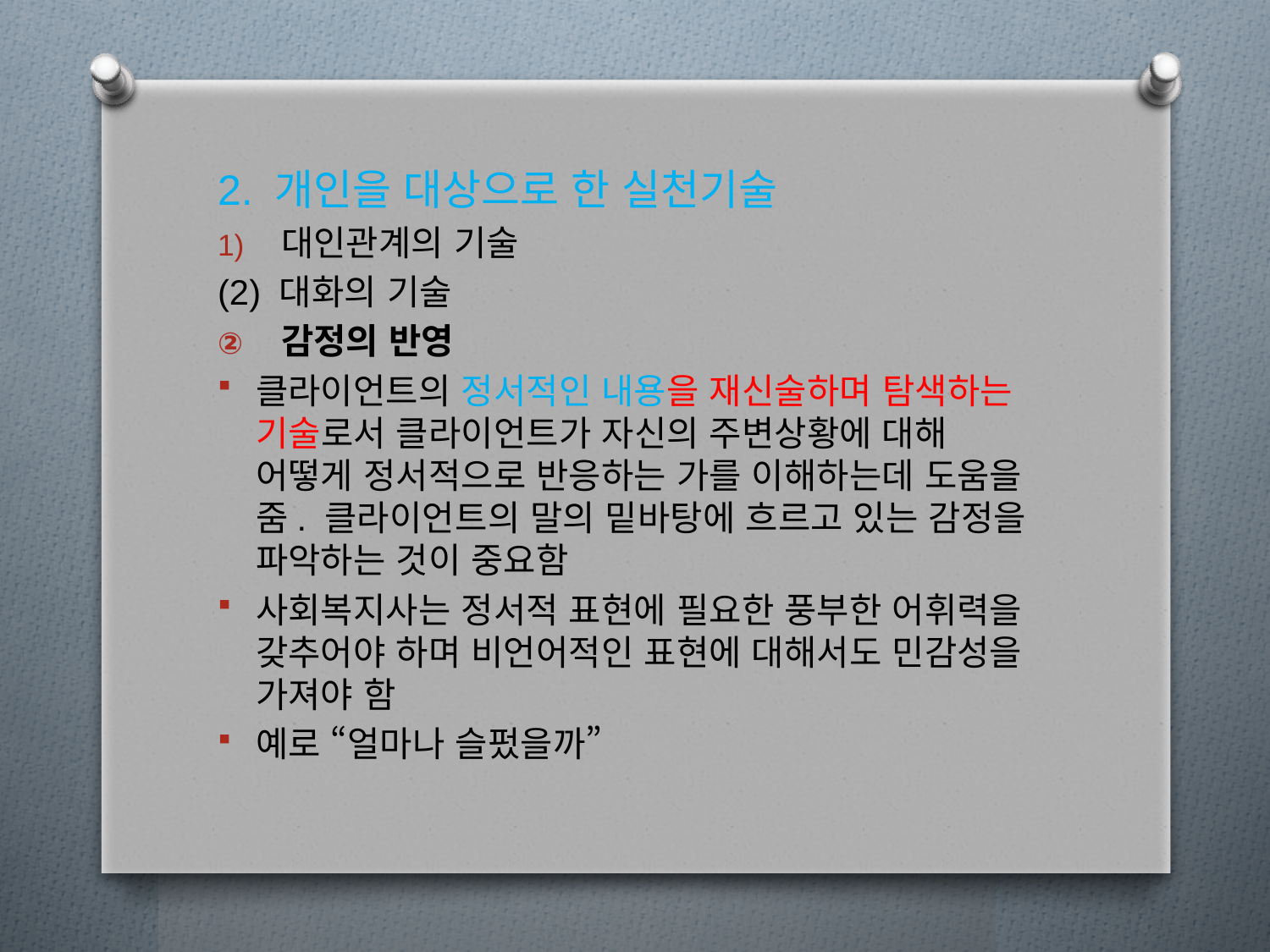

2. 개인을 대상으로 한 실천기술
대인관계의 기술
(2) 대화의 기술
감정의 반영
클라이언트의 정서적인 내용을 재신술하며 탐색하는 기술로서 클라이언트가 자신의 주변상황에 대해 어떻게 정서적으로 반응하는 가를 이해하는데 도움을 줌. 클라이언트의 말의 밑바탕에 흐르고 있는 감정을 파악하는 것이 중요함
사회복지사는 정서적 표현에 필요한 풍부한 어휘력을 갖추어야 하며 비언어적인 표현에 대해서도 민감성을 가져야 함
예로 “얼마나 슬펐을까”